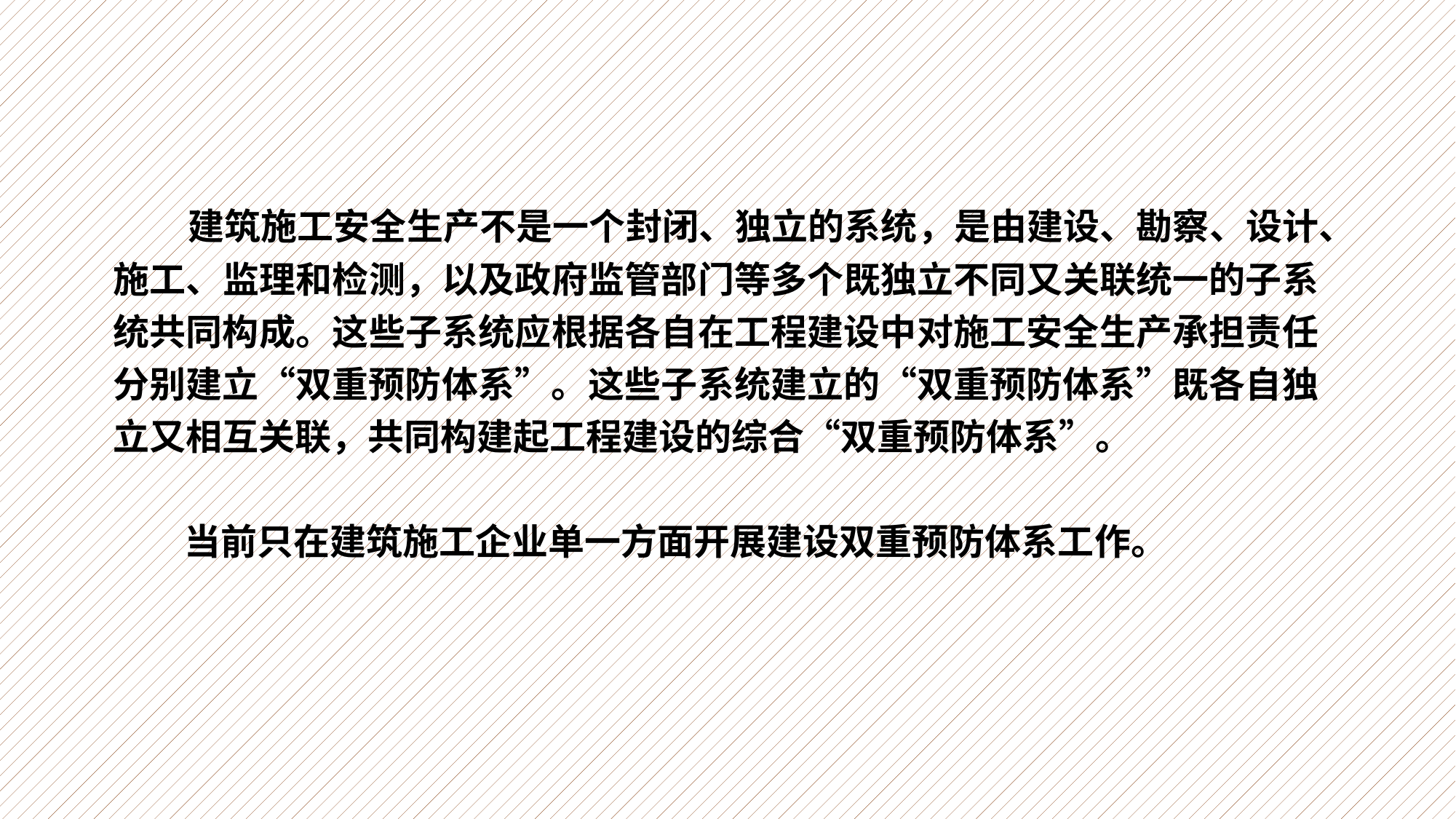

建筑施工安全生产不是一个封闭、独立的系统，是由建设、勘察、设计、施工、监理和检测，以及政府监管部门等多个既独立不同又关联统一的子系统共同构成。这些子系统应根据各自在工程建设中对施工安全生产承担责任分别建立“双重预防体系”。这些子系统建立的“双重预防体系”既各自独立又相互关联，共同构建起工程建设的综合“双重预防体系”。

 当前只在建筑施工企业单一方面开展建设双重预防体系工作。